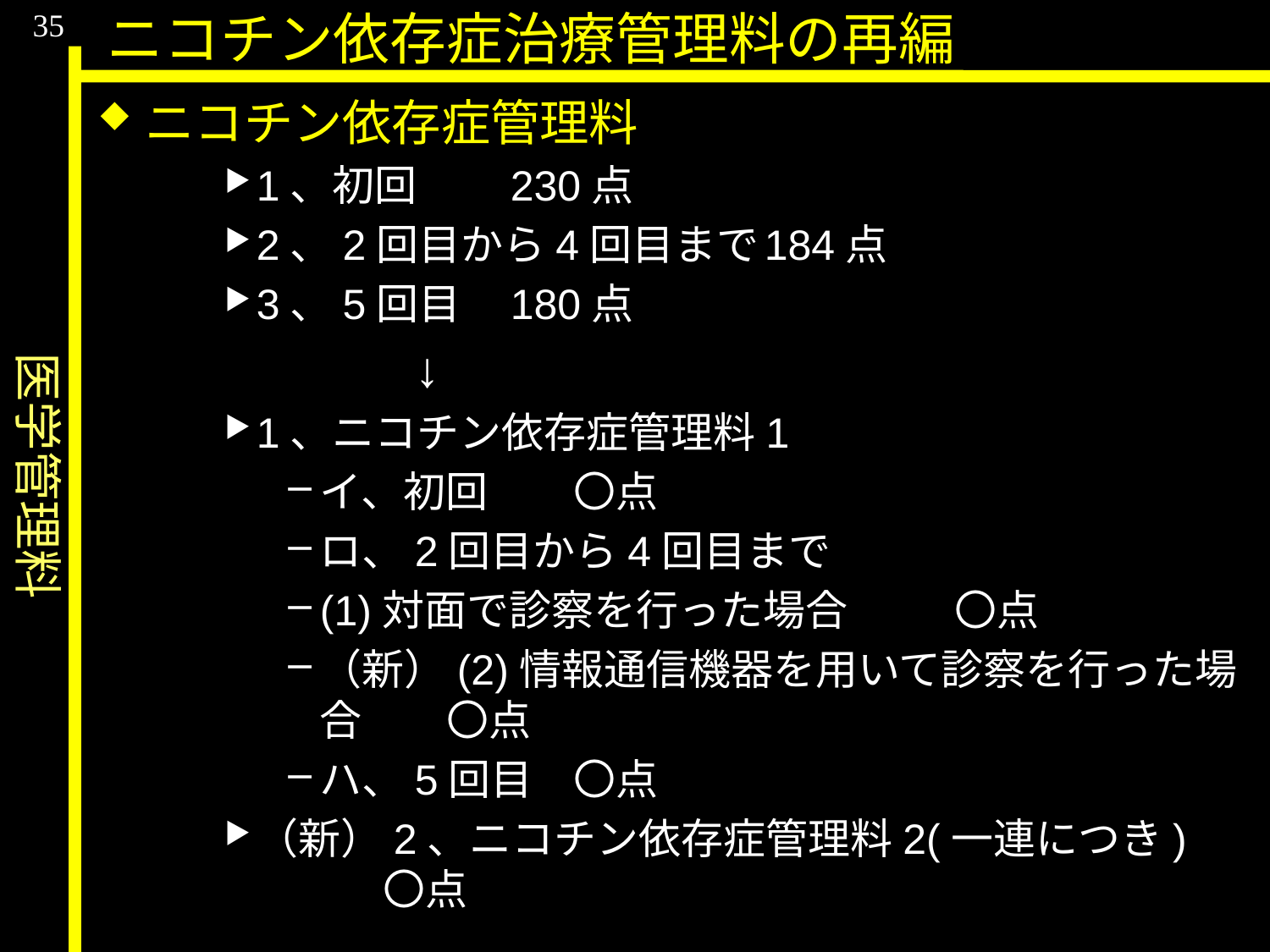

医学管理料
35
ニコチン依存症治療管理料の再編

ニコチン依存症管理料
1、初回	230点
2、2回目から4回目まで	184点
3、5回目	180点
		↓
1、ニコチン依存症管理料1
イ、初回	〇点
ロ、2回目から4回目まで
(1)対面で診察を行った場合	〇点
（新）(2)情報通信機器を用いて診察を行った場合	〇点
ハ、5回目	〇点
（新）2、ニコチン依存症管理料2(一連につき)	〇点

算定要件
1の場合は5回に限り、2の場合は初回指導時に1回に限り算定
情報通信機器を用いた診察（2〜4回目）は、再診料、外来診療料、オンライン診療料、往診料、在宅患者訪問診療料(I)、在宅患者訪問診療料(II)は併算定不可
（新）加熱式たばこを喫煙している患者も、「禁煙治療のための標準手順書」に沿って禁煙治療を行う

ニコチン依存症管理料2の算定要件
患者の同意を文書により得た上で初回の指導時に、診療計画書を作成し、患者に説明し、交付するとともに、その写しを診療録に添付する
2回目以降の指導予定日に受診しなかった場合は、当該患者に対して電話等によって、受診を指示すること。また、受診を中断する場合には、受診を中断する理由を聴取し、診療録等に記載する
2回目から4回目の指導に情報通信機器を用いて実施することができる。なお、その場合の留意事項は、同様

情報通信機器を用いる場合の留意事項
診察を行う医師は、初回に診察を行う医師と同一のものに限る
診察を行う際には厚生労働省の定める情報通信機器を用いた診療に係る指針に沿って行う
診察は当該医療機関内で行う
診察時に投薬の必要性を認めた場合は、処方料又は処方箋料を別に算定可
予約に基づく診察による特別の料金の徴収不可
情報通信機器の運用に要する費用については、療養の給付と直接関係ないサービス等の費用として別途徴収可